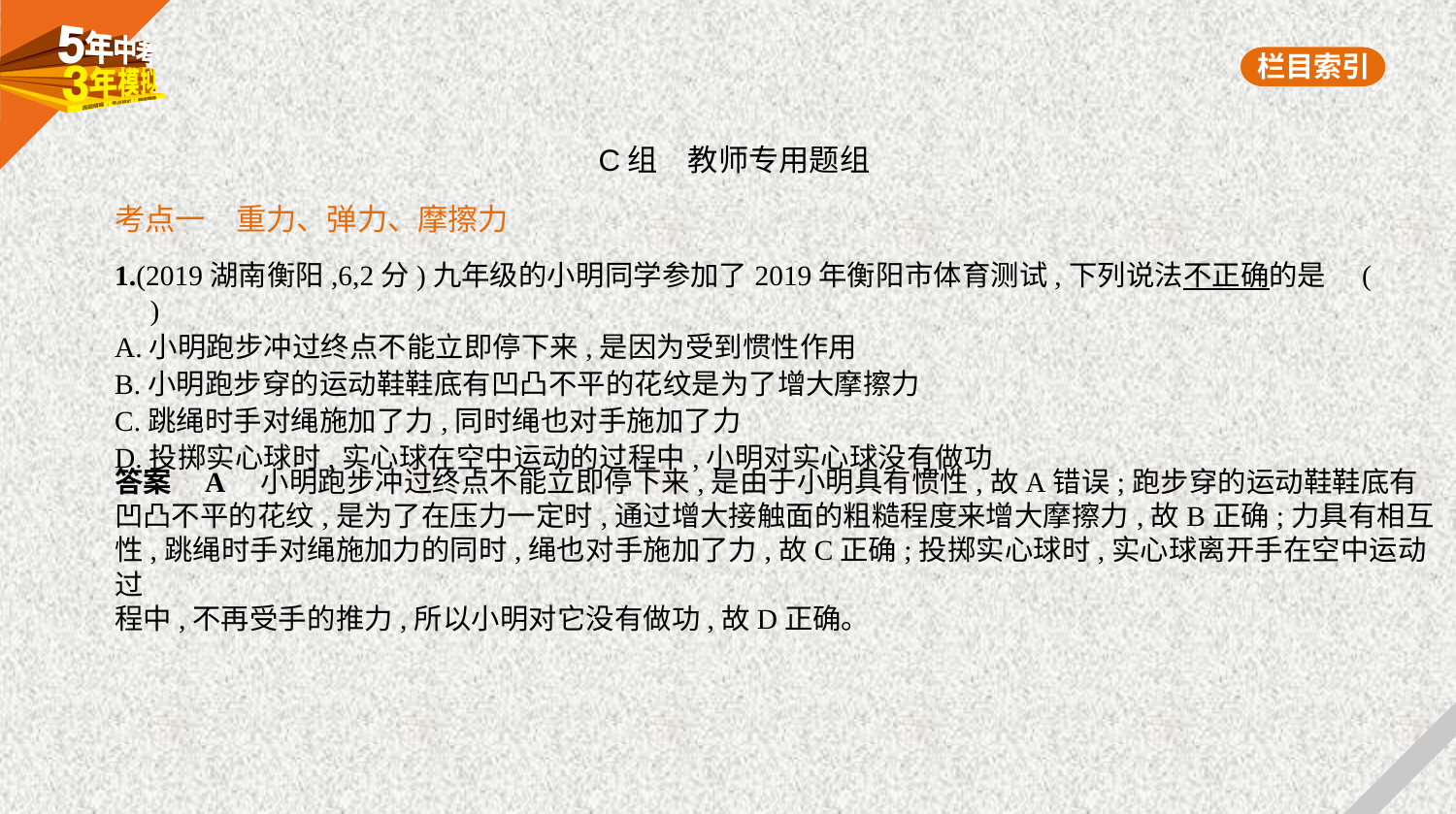

C组　教师专用题组
考点一　重力、弹力、摩擦力
1.(2019湖南衡阳,6,2分)九年级的小明同学参加了2019年衡阳市体育测试,下列说法不正确的是 (　　)
A.小明跑步冲过终点不能立即停下来,是因为受到惯性作用
B.小明跑步穿的运动鞋鞋底有凹凸不平的花纹是为了增大摩擦力
C.跳绳时手对绳施加了力,同时绳也对手施加了力
D.投掷实心球时,实心球在空中运动的过程中,小明对实心球没有做功
答案    A　小明跑步冲过终点不能立即停下来,是由于小明具有惯性,故A错误;跑步穿的运动鞋鞋底有
凹凸不平的花纹,是为了在压力一定时,通过增大接触面的粗糙程度来增大摩擦力,故B正确;力具有相互
性,跳绳时手对绳施加力的同时,绳也对手施加了力,故C正确;投掷实心球时,实心球离开手在空中运动过
程中,不再受手的推力,所以小明对它没有做功,故D正确。